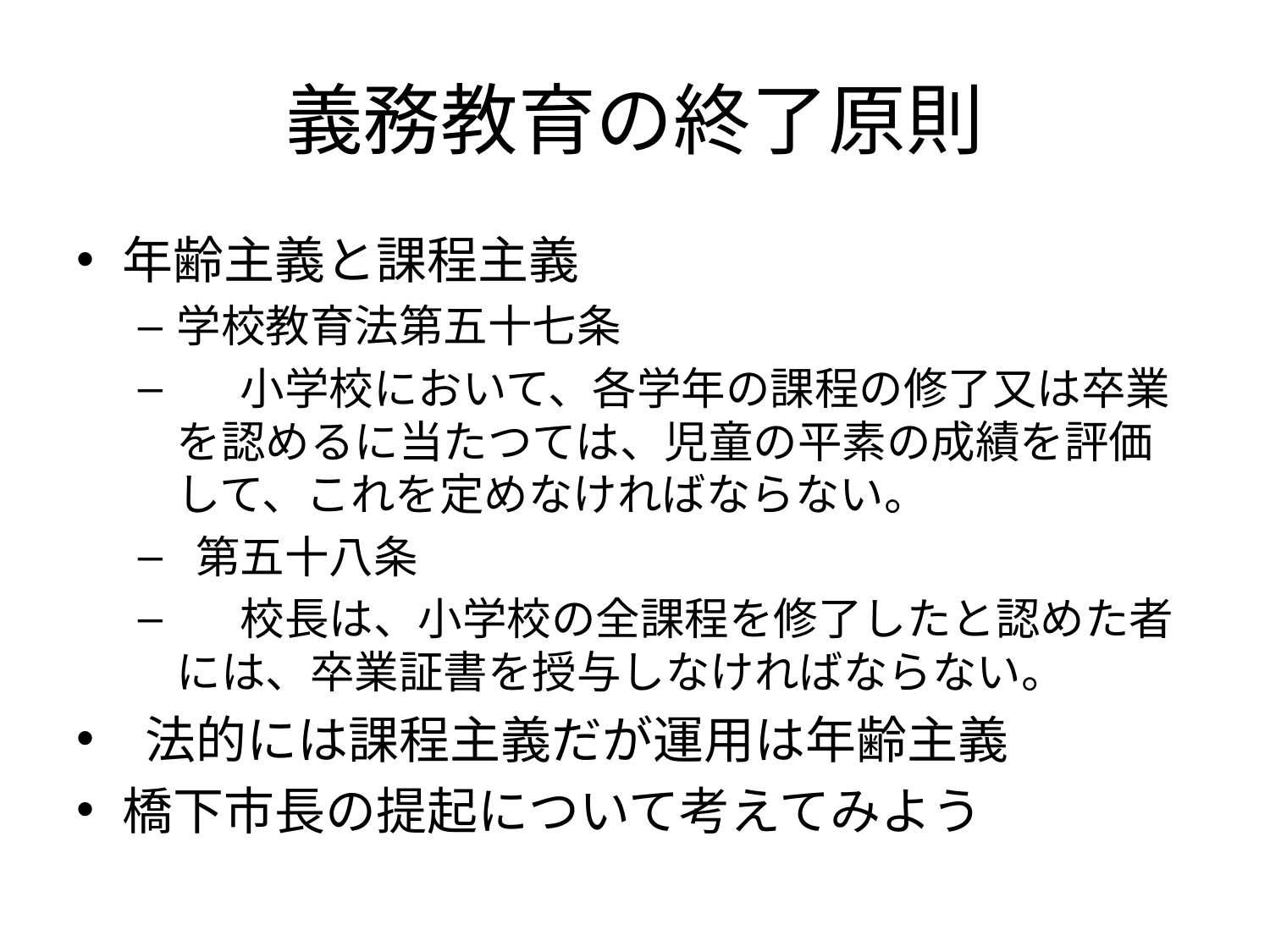

# 義務教育の終了原則
年齢主義と課程主義
学校教育法第五十七条
 　小学校において、各学年の課程の修了又は卒業を認めるに当たつては、児童の平素の成績を評価して、これを定めなければならない。
 第五十八条
 　校長は、小学校の全課程を修了したと認めた者には、卒業証書を授与しなければならない。
 法的には課程主義だが運用は年齢主義
橋下市長の提起について考えてみよう